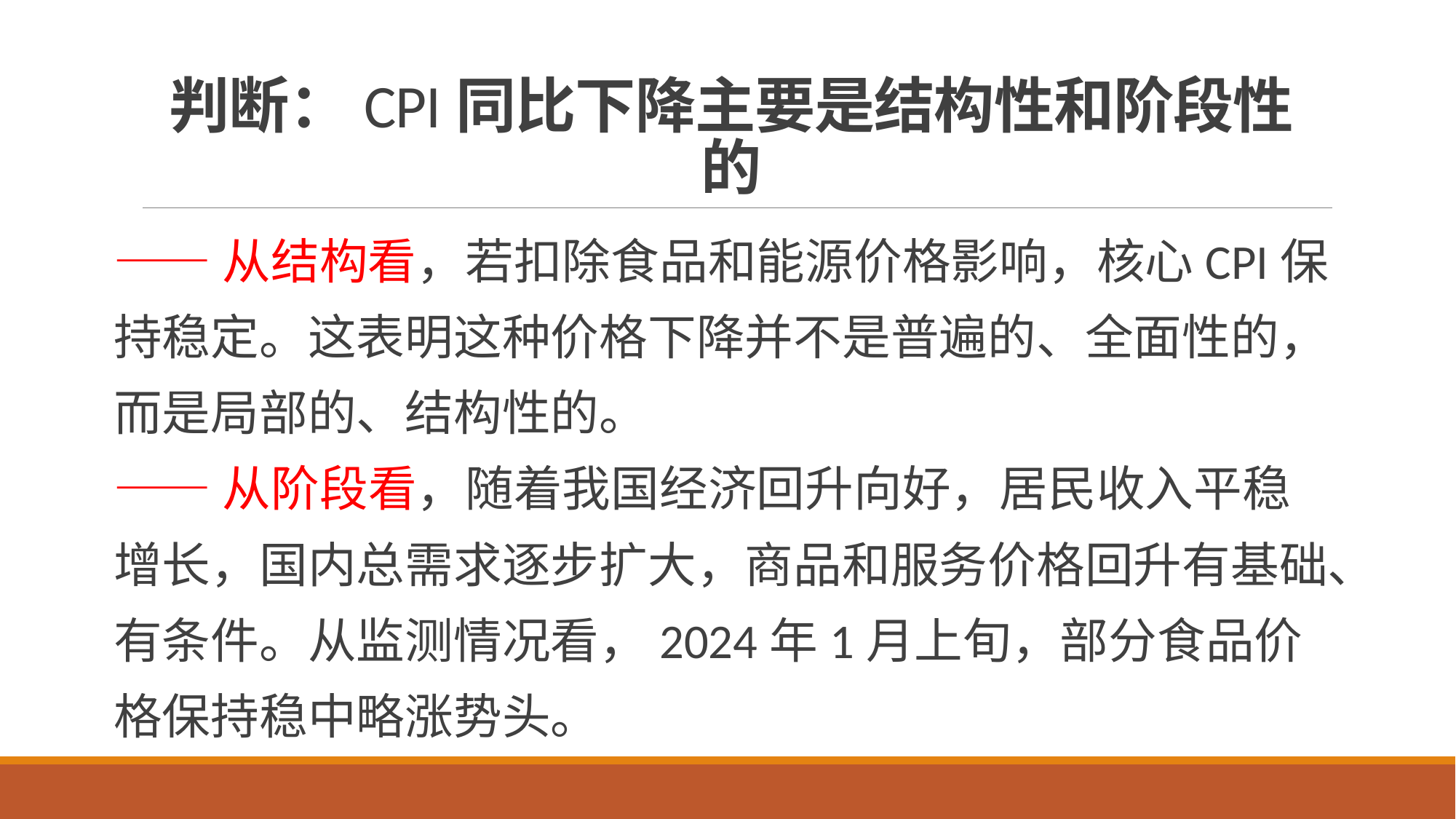

# 判断：CPI同比下降主要是结构性和阶段性的
——从结构看，若扣除食品和能源价格影响，核心CPI保持稳定。这表明这种价格下降并不是普遍的、全面性的，而是局部的、结构性的。
——从阶段看，随着我国经济回升向好，居民收入平稳增长，国内总需求逐步扩大，商品和服务价格回升有基础、有条件。从监测情况看，2024年1月上旬，部分食品价格保持稳中略涨势头。